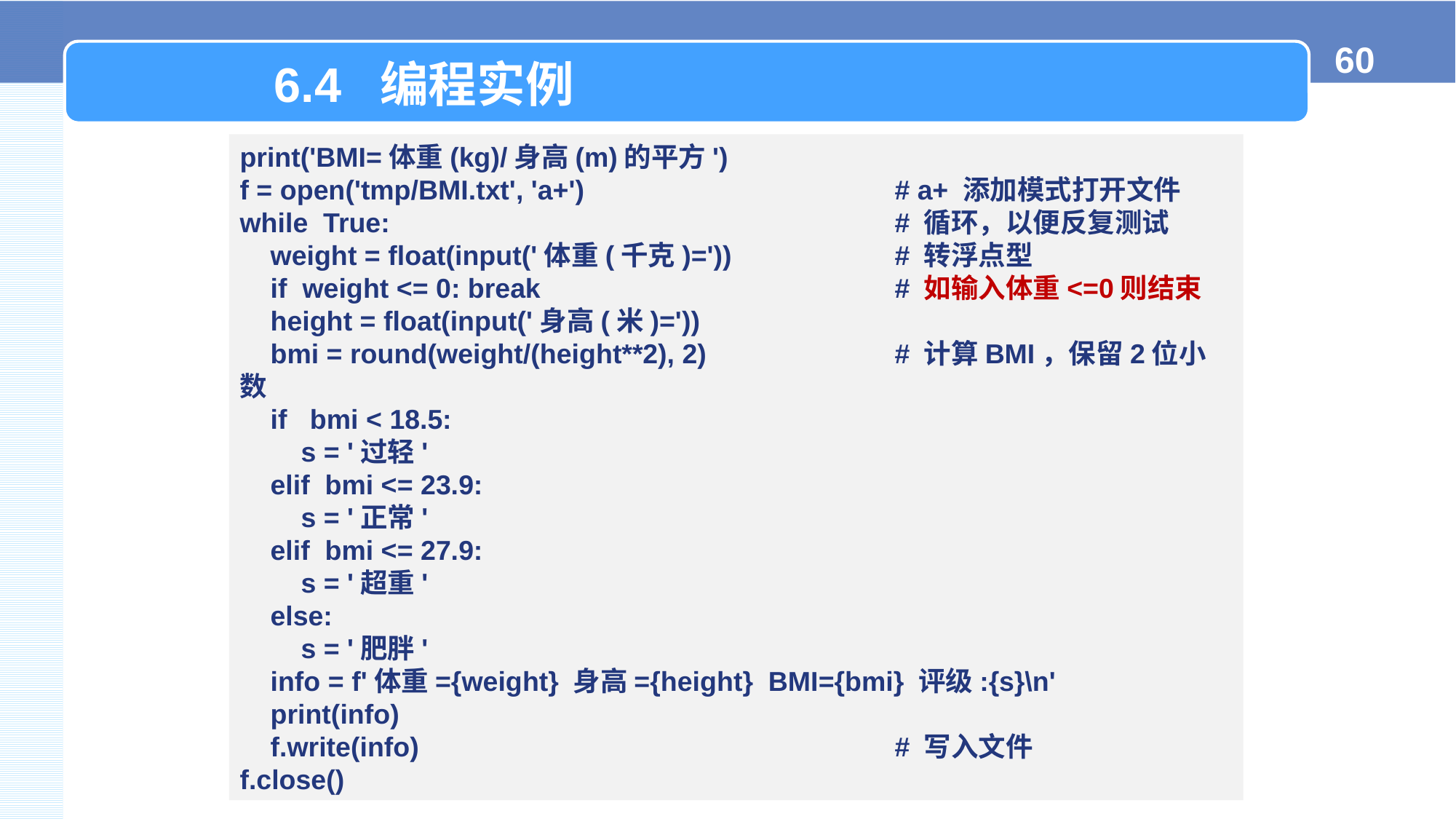

6.4  编程实例
print('BMI=体重(kg)/身高(m)的平方')
f = open('tmp/BMI.txt', 'a+')			# a+ 添加模式打开文件
while  True:					# 循环，以便反复测试
    weight = float(input('体重(千克)='))  		# 转浮点型
    if  weight <= 0: break  				# 如输入体重<=0则结束
    height = float(input('身高(米)='))
    bmi = round(weight/(height**2), 2)   		# 计算BMI，保留2位小数
    if   bmi < 18.5:
        s = '过轻'
    elif  bmi <= 23.9:
        s = '正常'
    elif  bmi <= 27.9:
        s = '超重'
    else:
        s = '肥胖'
    info = f'体重={weight} 身高={height}  BMI={bmi} 评级:{s}\n'
    print(info)
    f.write(info)					# 写入文件
f.close()